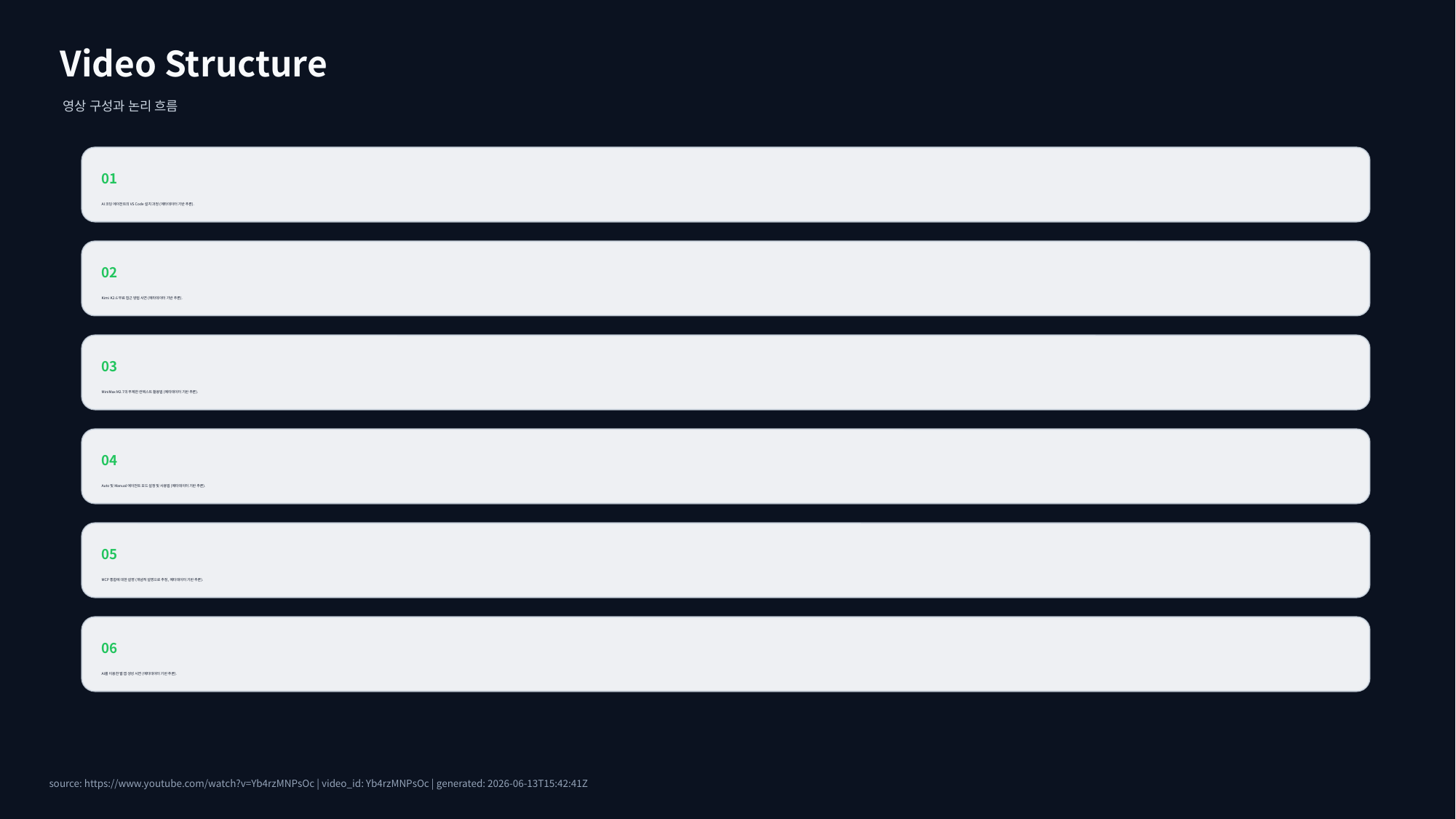

Video Structure
영상 구성과 논리 흐름

01
AI 코딩 에이전트의 VS Code 설치 과정 (메타데이터 기반 추론).

02
Kimi K2.6 무료 접근 방법 시연 (메타데이터 기반 추론).

03
MiniMax M2.7의 무제한 컨텍스트 활용법 (메타데이터 기반 추론).

04
Auto 및 Manual 에이전트 모드 설정 및 사용법 (메타데이터 기반 추론).

05
MCP 통합에 대한 설명 (개념적 설명으로 추정, 메타데이터 기반 추론).

06
AI를 이용한 웹 앱 생성 시연 (메타데이터 기반 추론).
source: https://www.youtube.com/watch?v=Yb4rzMNPsOc | video_id: Yb4rzMNPsOc | generated: 2026-06-13T15:42:41Z